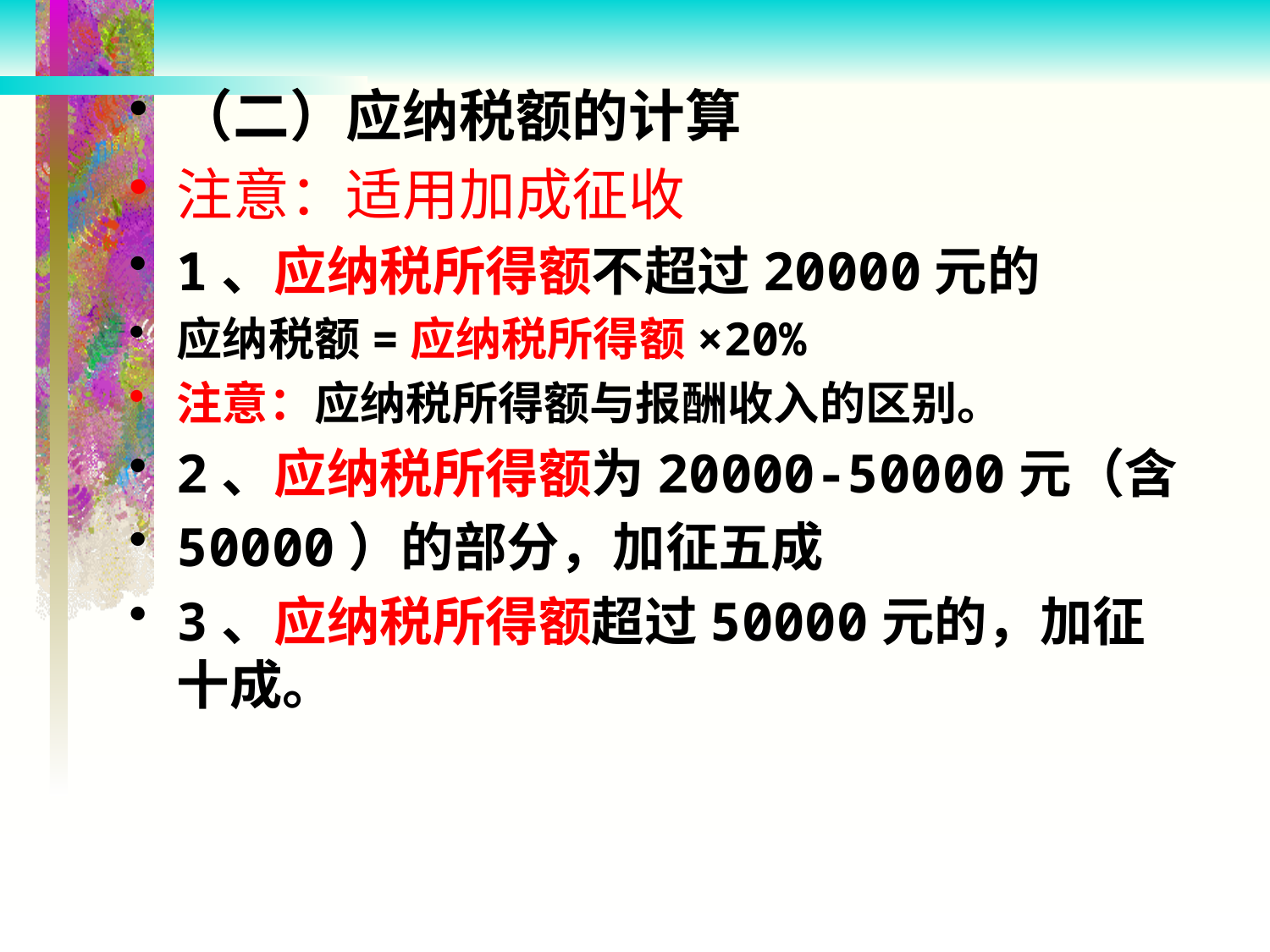

（二）应纳税额的计算
注意：适用加成征收
1、应纳税所得额不超过20000元的
应纳税额=应纳税所得额×20%
注意：应纳税所得额与报酬收入的区别。
2、应纳税所得额为20000-50000元（含
50000）的部分，加征五成
3、应纳税所得额超过50000元的，加征十成。